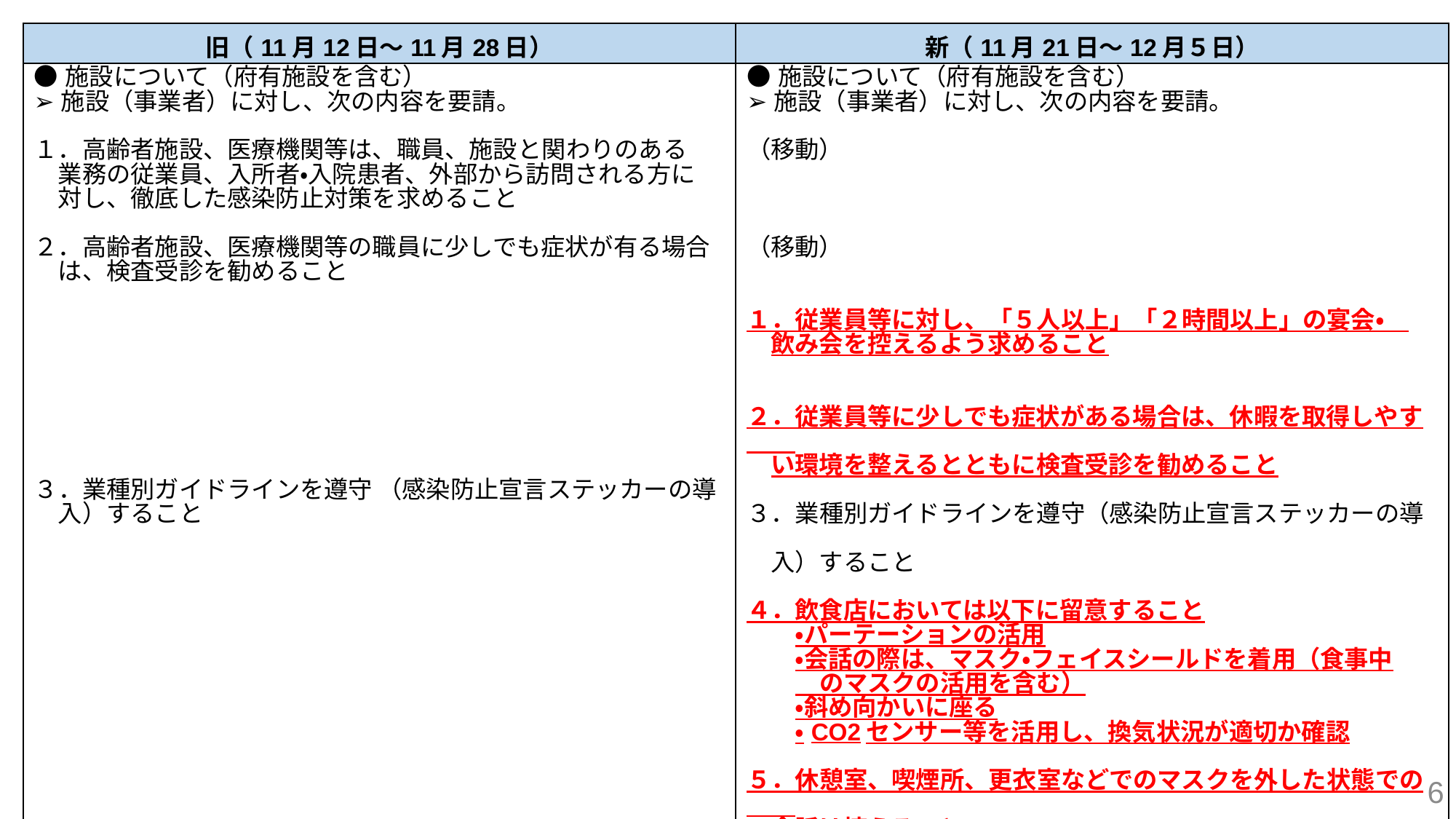

| 旧（11月12日～11月28日） | 新（11月21日～12月５日） |
| --- | --- |
| ●施設について（府有施設を含む） ➢施設（事業者）に対し、次の内容を要請。 １．高齢者施設、医療機関等は、職員、施設と関わりのある 　業務の従業員、入所者・入院患者、外部から訪問される方に 　対し、徹底した感染防止対策を求めること ２．高齢者施設、医療機関等の職員に少しでも症状が有る場合 　は、検査受診を勧めること ３．業種別ガイドラインを遵守 （感染防止宣言ステッカーの導 　入）すること | ●施設について（府有施設を含む） ➢施設（事業者）に対し、次の内容を要請。 （移動） （移動） １．従業員等に対し、「５人以上」「２時間以上」の宴会・　 　飲み会を控えるよう求めること ２．従業員等に少しでも症状がある場合は、休暇を取得しやす　　 　い環境を整えるとともに検査受診を勧めること ３．業種別ガイドラインを遵守（感染防止宣言ステッカーの導　 　入）すること ４．飲食店においては以下に留意すること 　　・パーテーションの活用 　　・会話の際は、マスク・フェイスシールドを着用（食事中 　　　のマスクの活用を含む） 　　・斜め向かいに座る 　　・CO2センサー等を活用し、換気状況が適切か確認 ５．休憩室、喫煙所、更衣室などでのマスクを外した状態での　　 　会話は控えること |

6